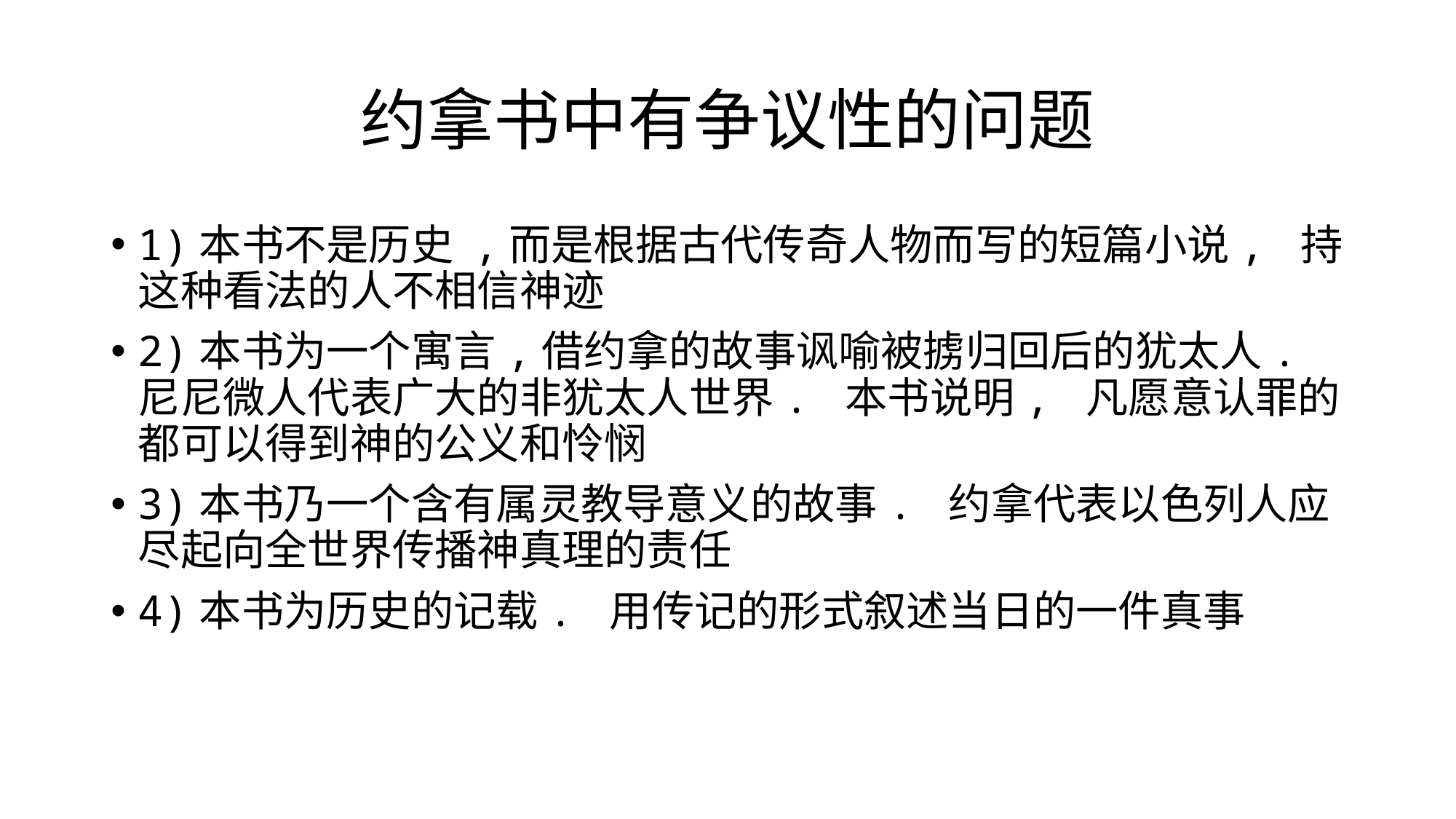

# 约拿书中有争议性的问题
1)本书不是历史 ,而是根据古代传奇人物而写的短篇小说, 持这种看法的人不相信神迹
2)本书为一个寓言,借约拿的故事讽喻被掳归回后的犹太人.尼尼微人代表广大的非犹太人世界. 本书说明, 凡愿意认罪的都可以得到神的公义和怜悯
3)本书乃一个含有属灵教导意义的故事. 约拿代表以色列人应尽起向全世界传播神真理的责任
4)本书为历史的记载. 用传记的形式叙述当日的一件真事